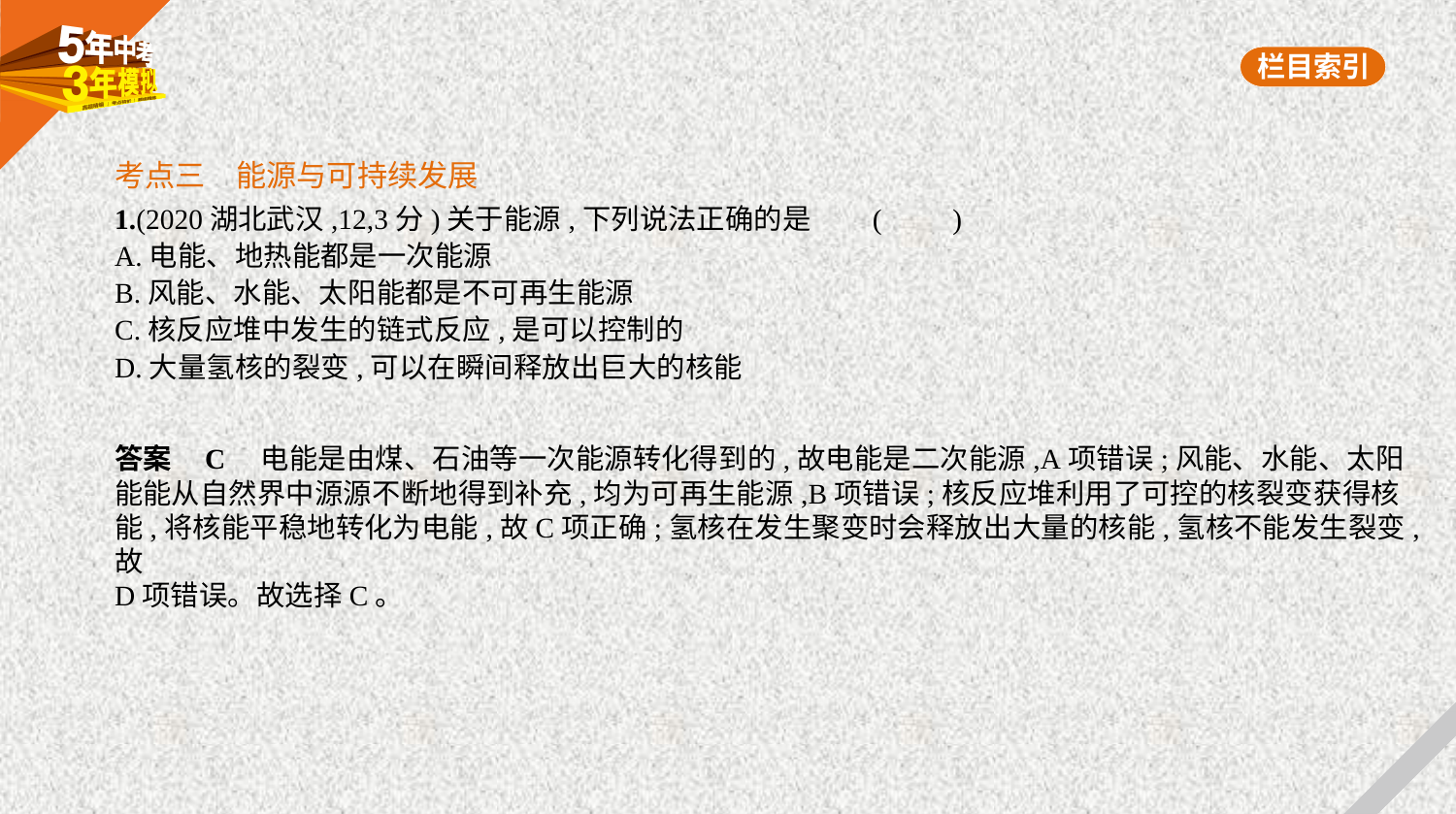

考点三　能源与可持续发展
1.(2020湖北武汉,12,3分)关于能源,下列说法正确的是     (　　)
A.电能、地热能都是一次能源
B.风能、水能、太阳能都是不可再生能源
C.核反应堆中发生的链式反应,是可以控制的
D.大量氢核的裂变,可以在瞬间释放出巨大的核能
答案    C　电能是由煤、石油等一次能源转化得到的,故电能是二次能源,A项错误;风能、水能、太阳
能能从自然界中源源不断地得到补充,均为可再生能源,B项错误;核反应堆利用了可控的核裂变获得核
能,将核能平稳地转化为电能,故C项正确;氢核在发生聚变时会释放出大量的核能,氢核不能发生裂变,故
D项错误。故选择C。